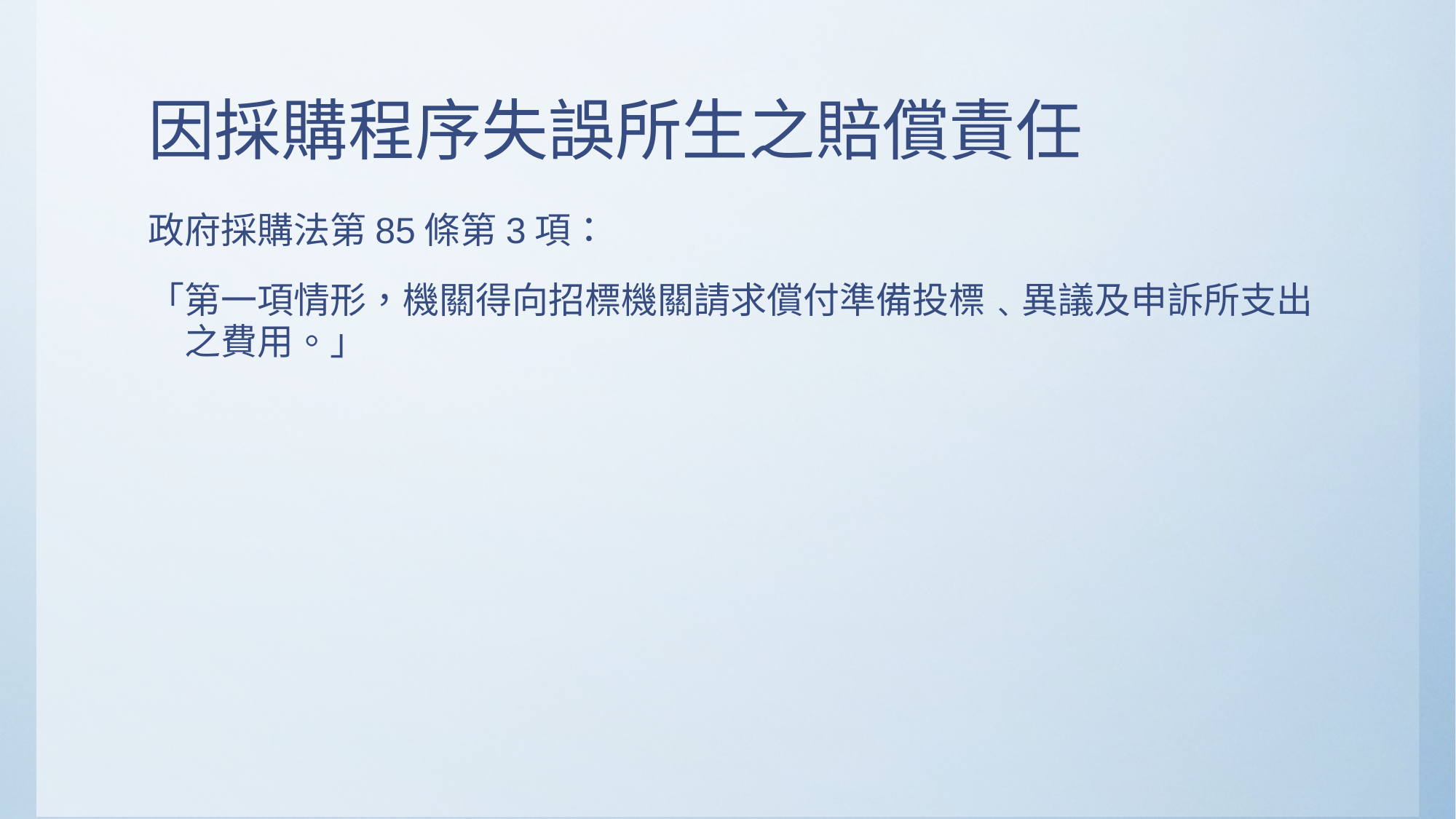

因採購程序失誤所生之賠償責任
政府採購法第85條第3項：
「第一項情形，機關得向招標機關請求償付準備投標﹑異議及申訴所支出之費用。」